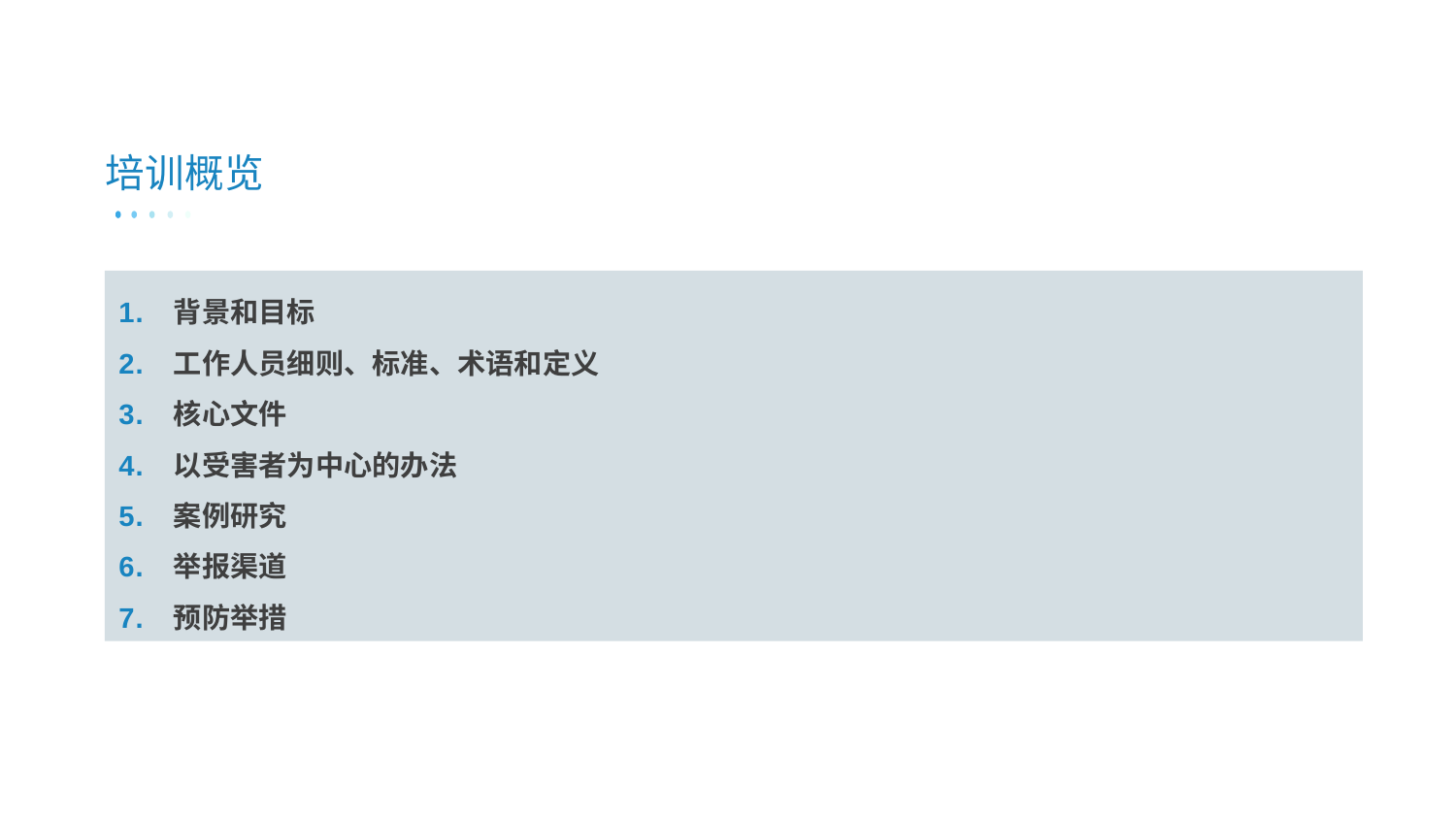

培训概览

背景和目标
工作人员细则、标准、术语和定义
核心文件
以受害者为中心的办法
案例研究
举报渠道
预防举措